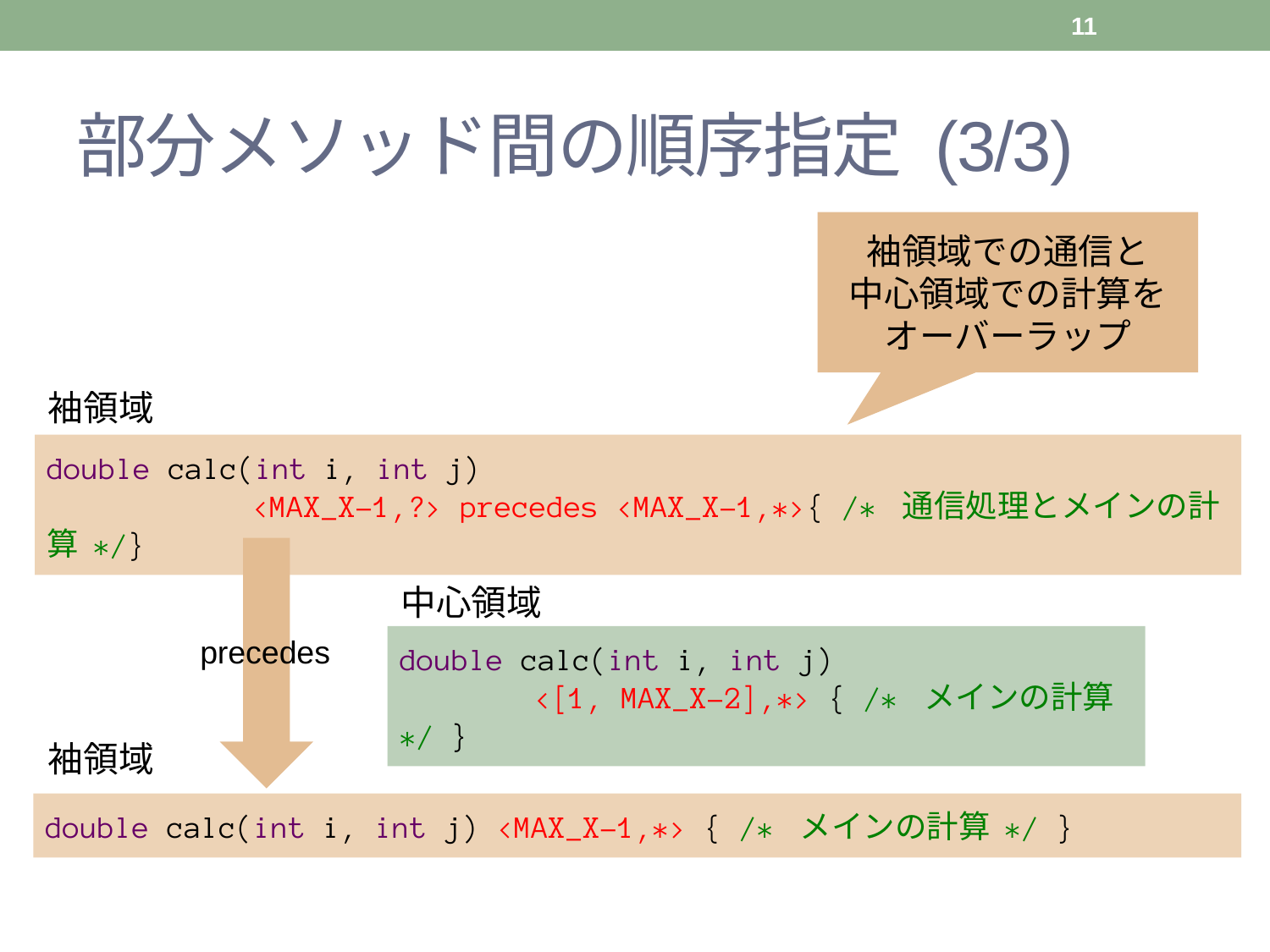

11
# 部分メソッド間の順序指定 (3/3)
袖領域での通信と
中心領域での計算を
オーバーラップ
袖領域
double calc(int i, int j)
　　　　　　 <MAX_X-1,?> precedes <MAX_X-1,*>{ /* 通信処理とメインの計算 */}

precedes
中心領域
double calc(int i, int j)
　　　　<[1, MAX_X-2],*> { /* メインの計算 */ }
袖領域
double calc(int i, int j) <MAX_X-1,*> { /* メインの計算 */ }